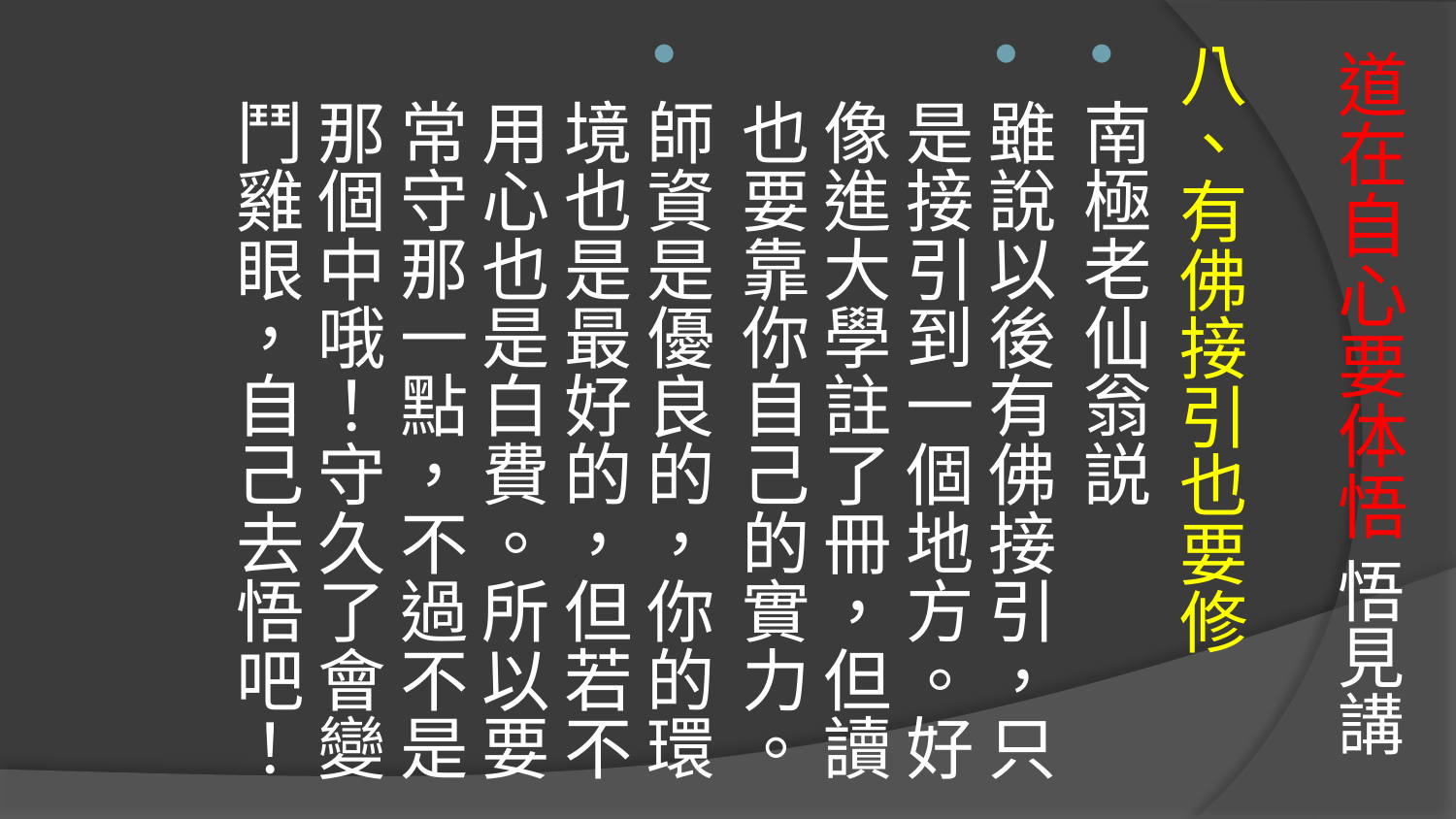

# 道在自心要体悟 悟見講
八、有佛接引也要修
南極老仙翁説
雖說以後有佛接引，只是接引到一個地方。好像進大學註了冊，但讀也要靠你自己的實力。
師資是優良的，你的環境也是最好的，但若不用心也是白費。所以要常守那一點，不過不是那個中哦！守久了會變鬥雞眼，自己去悟吧！